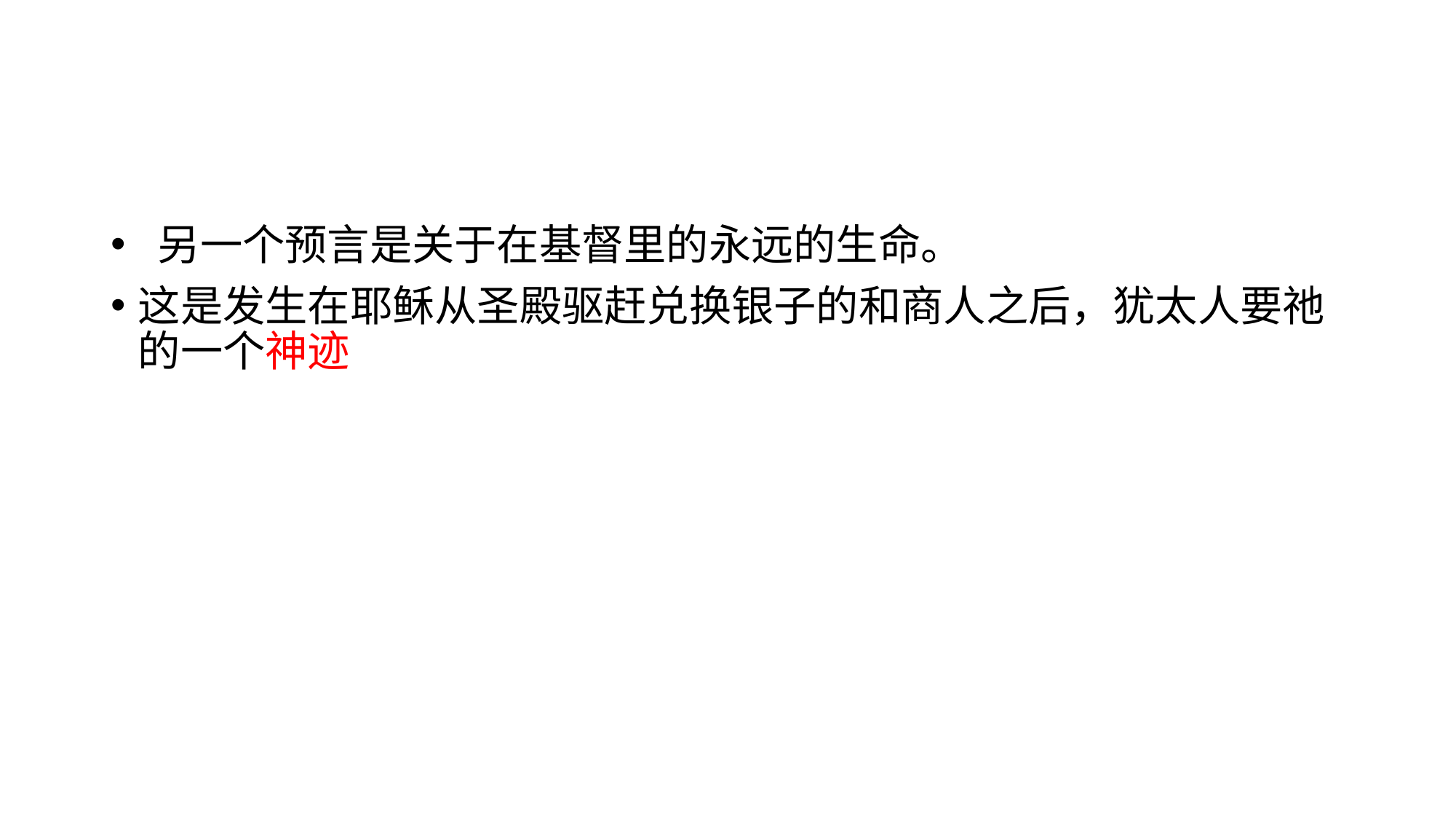

#
 另一个预言是关于在基督里的永远的生命。
这是发生在耶稣从圣殿驱赶兑换银子的和商人之后，犹太人要祂的一个神迹